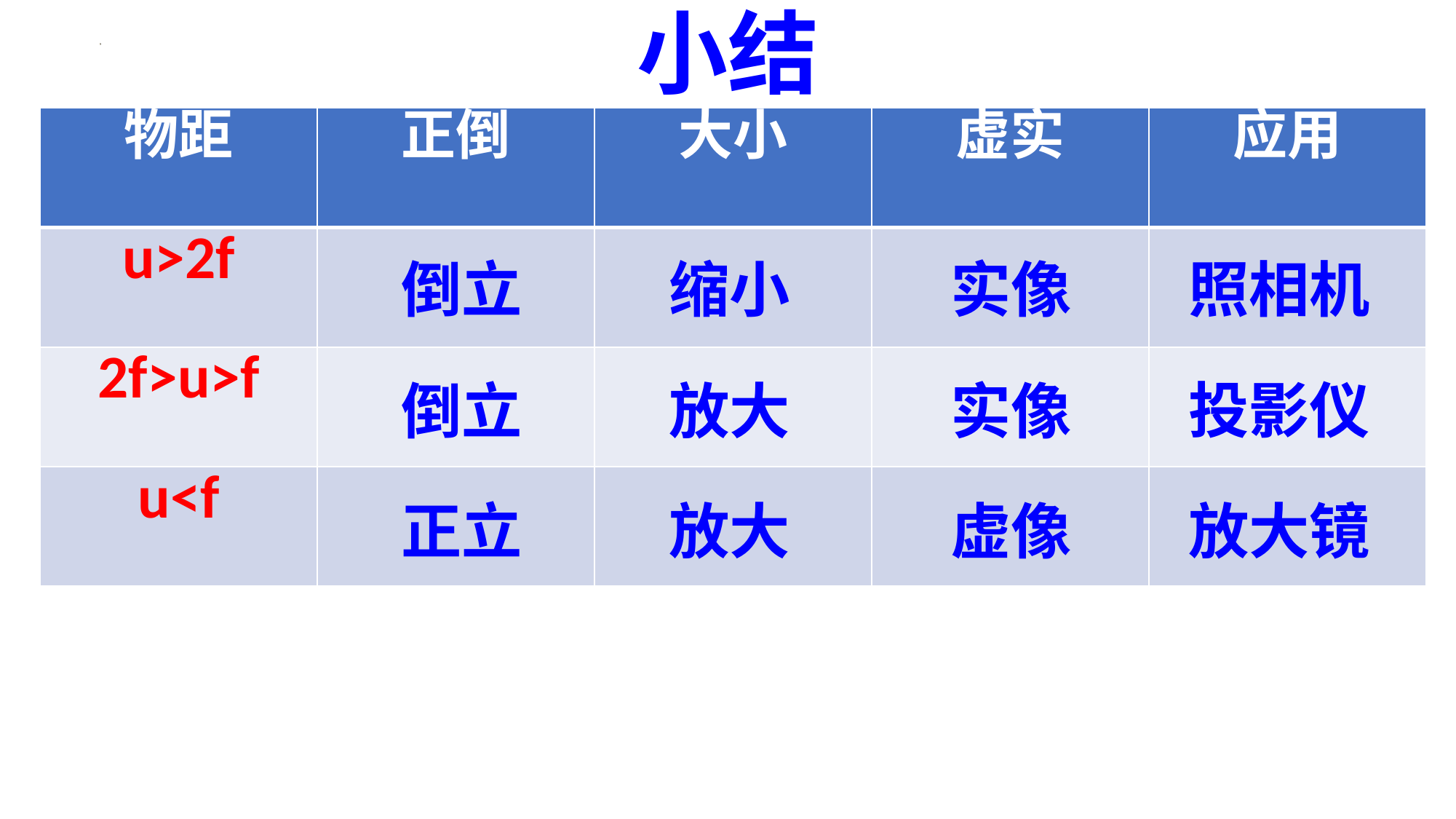

小结
| 物距 | 正倒 | 大小 | 虚实 | 应用 |
| --- | --- | --- | --- | --- |
| u>2f |  |  |  |  |
| 2f>u>f |  |  |  |  |
| u<f |  |  |  |  |
照相机
倒立
缩小
实像
投影仪
倒立
放大
实像
放大镜
正立
放大
虚像